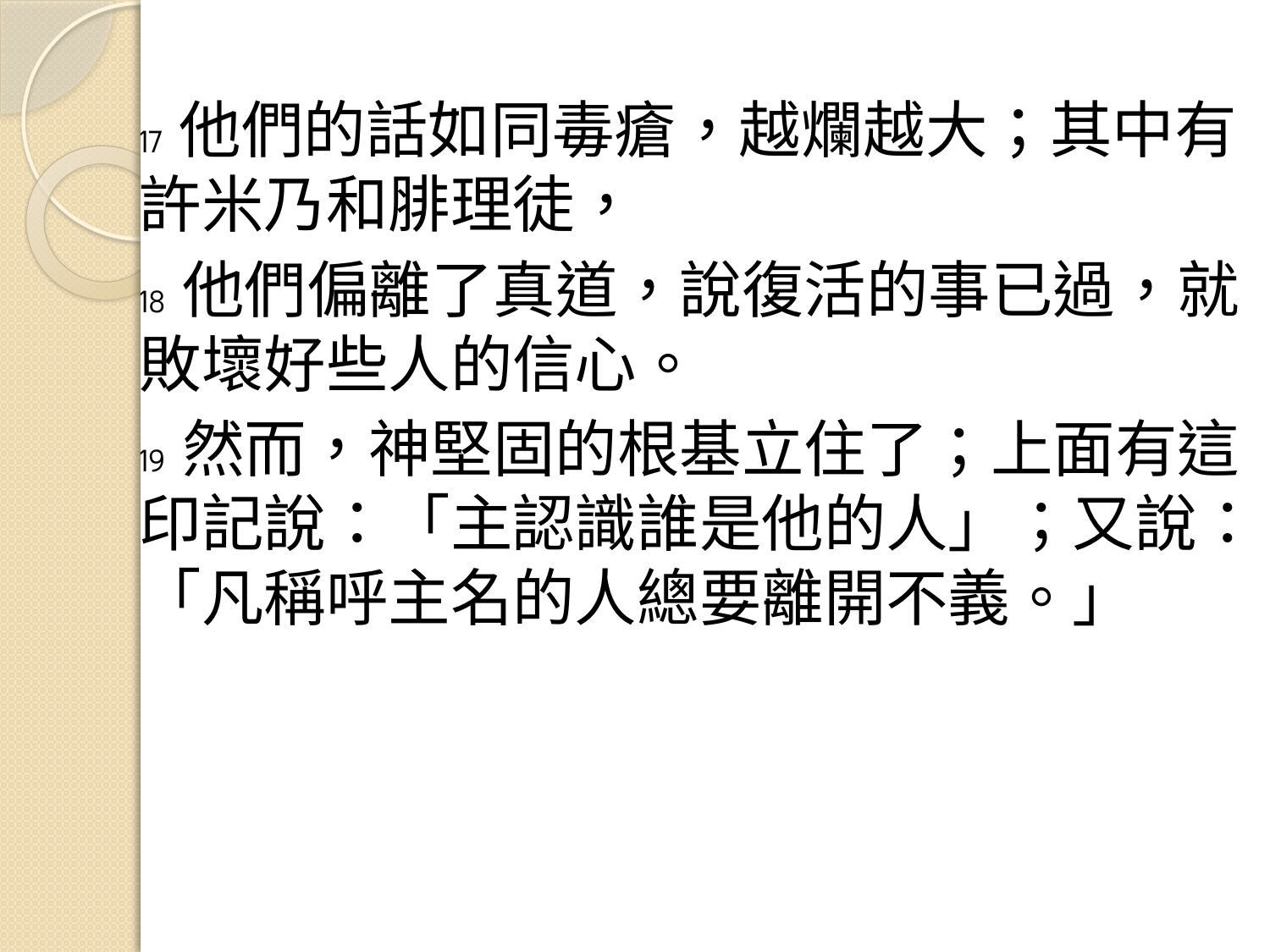

17 他們的話如同毒瘡，越爛越大；其中有許米乃和腓理徒，
18 他們偏離了真道，說復活的事已過，就敗壞好些人的信心。
19 然而，神堅固的根基立住了；上面有這印記說：「主認識誰是他的人」；又說：「凡稱呼主名的人總要離開不義。」